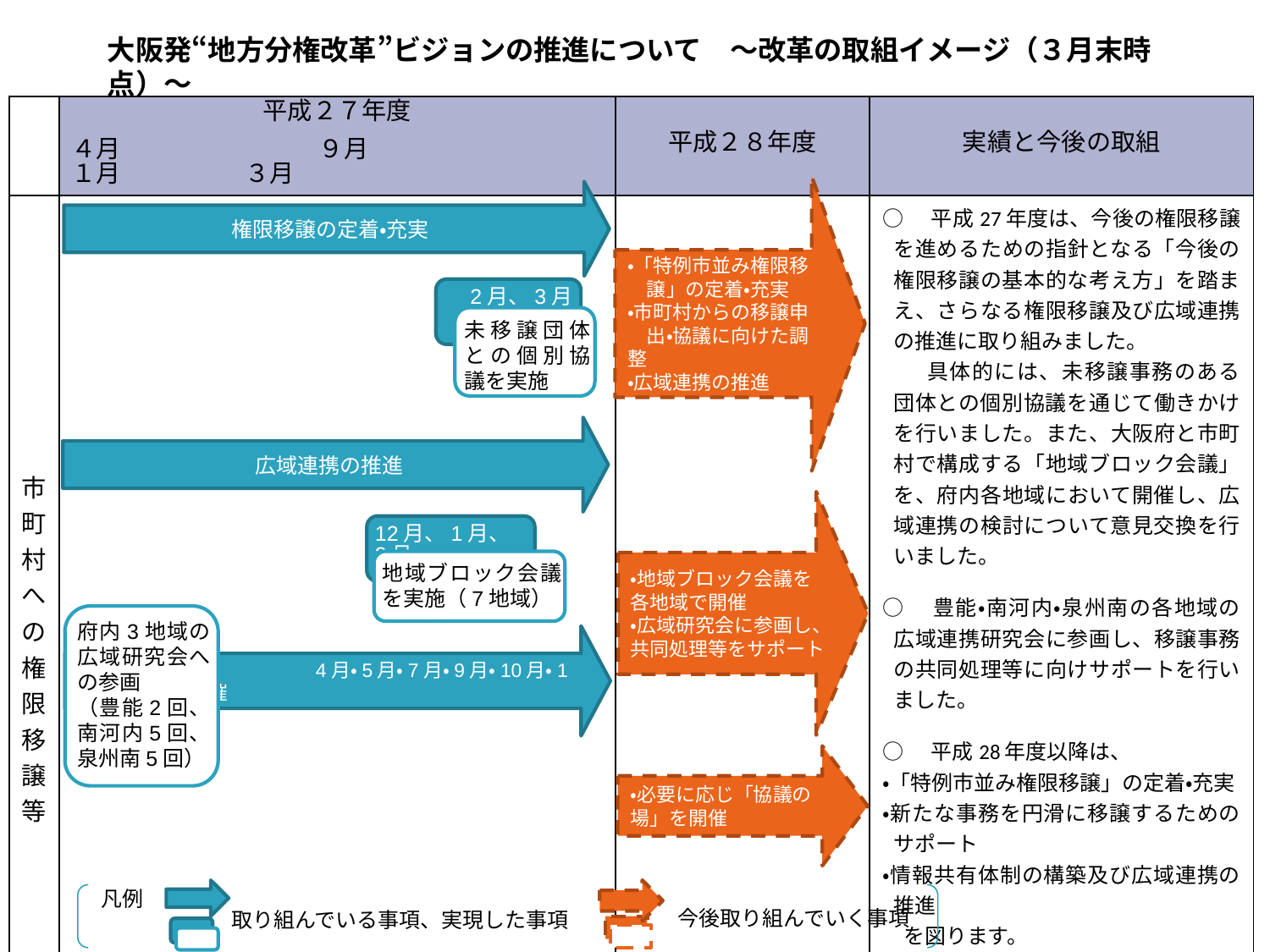

大阪発“地方分権改革”ビジョンの推進について　～改革の取組イメージ（３月末時点）～
|  | 平成２７年度 | 平成２８年度 | 実績と今後の取組 |
| --- | --- | --- | --- |
|  | ４月　　　　　　　　９月　　　　　　　　　１月　　　　　３月 |  |  |
| 市町村への権限移譲等 |  |  | ○　平成27年度は、今後の権限移譲を進めるための指針となる「今後の権限移譲の基本的な考え方」を踏まえ、さらなる権限移譲及び広域連携の推進に取り組みました。 　　具体的には、未移譲事務のある団体との個別協議を通じて働きかけを行いました。また、大阪府と市町村で構成する「地域ブロック会議」を、府内各地域において開催し、広域連携の検討について意見交換を行いました。 ○　豊能・南河内・泉州南の各地域の広域連携研究会に参画し、移譲事務の共同処理等に向けサポートを行いました。 ○　平成28年度以降は、 ・「特例市並み権限移譲」の定着・充実 ・新たな事務を円滑に移譲するためのサポート ・情報共有体制の構築及び広域連携の推進 　を図ります。 ○　市町村との「協議の場」については、今後も重要課題に関する意見交換の場として必要に応じて活用を図ります。 |
・「特例市並み権限移
　譲」の定着・充実
・市町村からの移譲申
　出・協議に向けた調整
・広域連携の推進
権限移譲の定着・充実
　2月、3月
未移譲団体との個別協議を実施
広域連携の推進
・地域ブロック会議を各地域で開催
・広域研究会に参画し、
共同処理等をサポート
12月、1月、2月
地域ブロック会議を実施（7地域）
府内3地域の広域研究会への参画
（豊能2回、南河内5回、泉州南5回）

　　　　　　　　　　　　4月・5月・7月・9月・10月・1月・2月・3月開催
・必要に応じ「協議の場」を開催
凡例

今後取り組んでいく事項
取り組んでいる事項、実現した事項